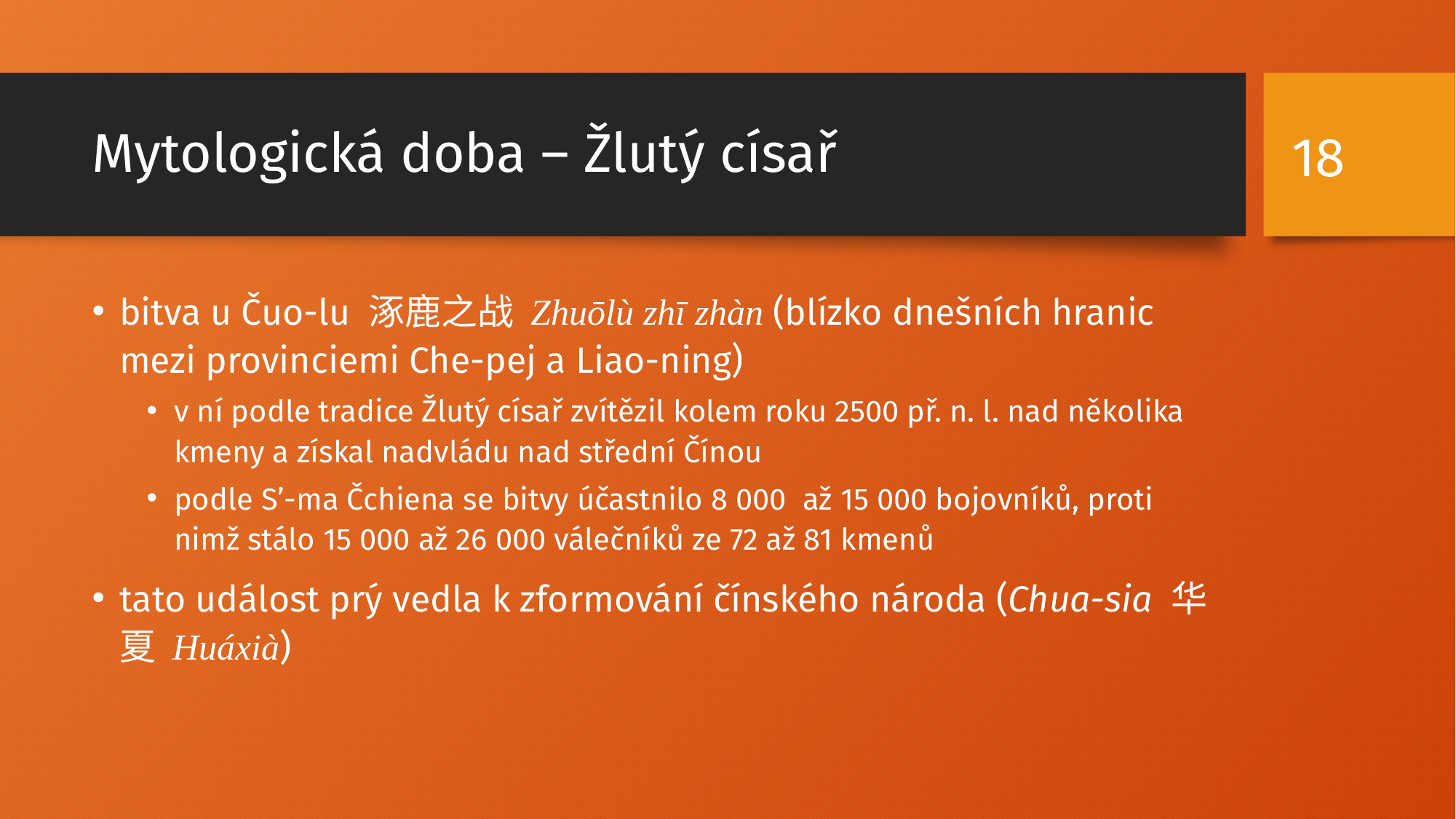

18
# Mytologická doba – Žlutý císař
bitva u Čuo-lu 涿鹿之战 Zhuōlù zhī zhàn (blízko dnešních hranic mezi provinciemi Che-pej a Liao-ning)
v ní podle tradice Žlutý císař zvítězil kolem roku 2500 př. n. l. nad několika kmeny a získal nadvládu nad střední Čínou
podle S’-ma Čchiena se bitvy účastnilo 8 000  až 15 000 bojovníků, proti nimž stálo 15 000 až 26 000 válečníků ze 72 až 81 kmenů
tato událost prý vedla k zformování čínského národa (Chua-sia 华夏 Huáxià)